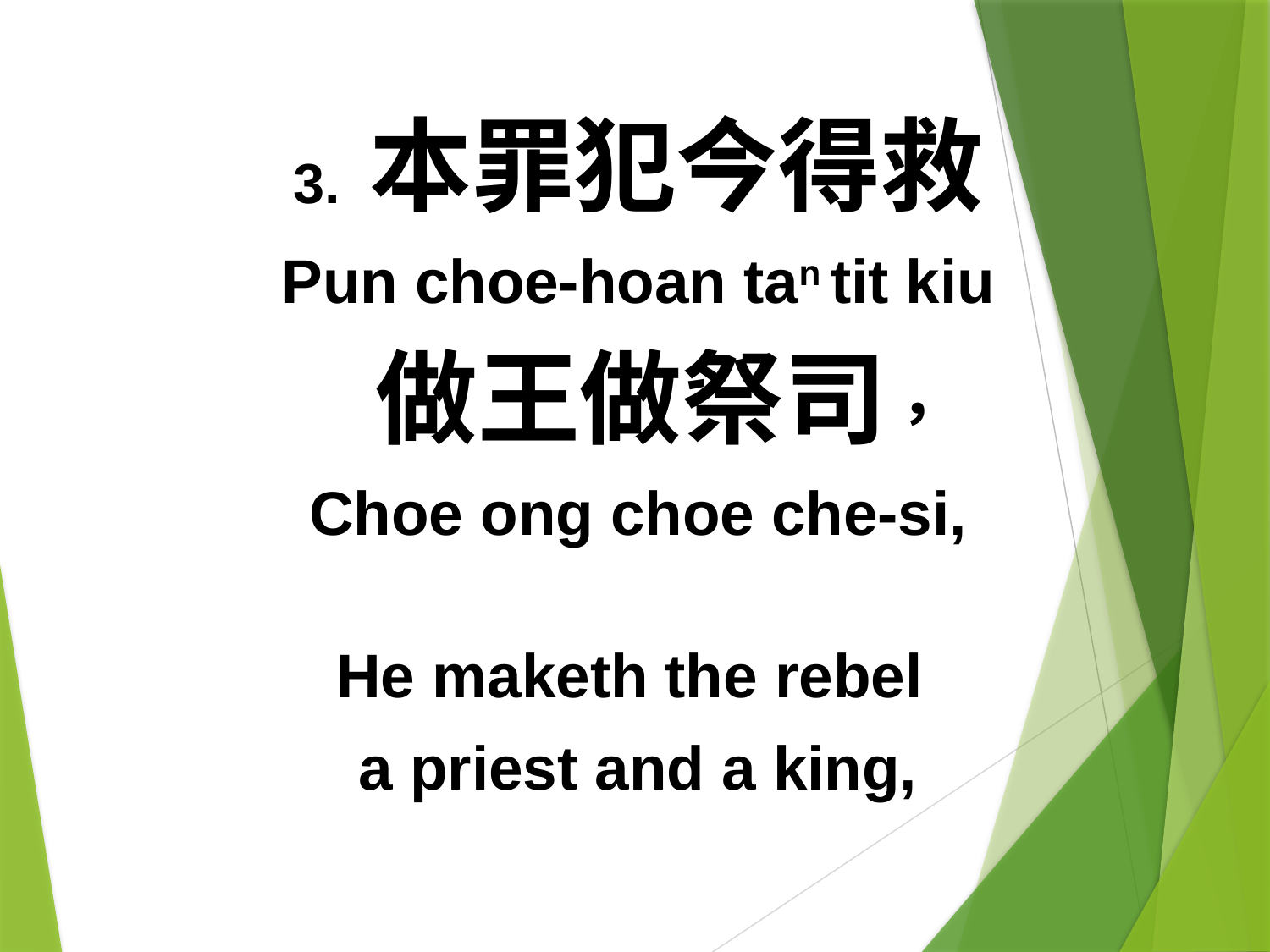

3. 本罪犯今得救
Pun choe-hoan tan tit kiu
 做王做祭司，
Choe ong choe che-si,

He maketh the rebel
a priest and a king,